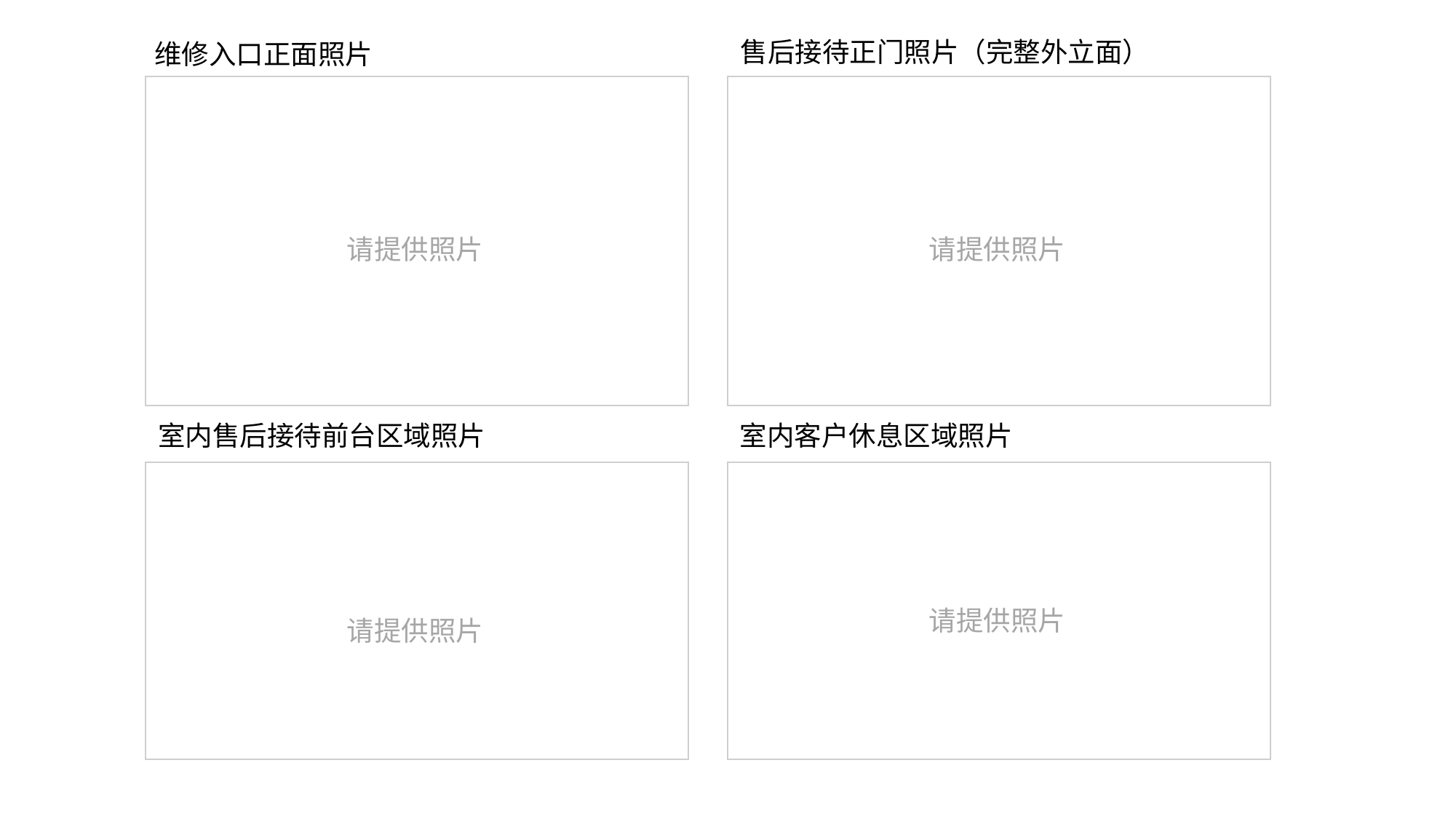

售后接待正门照片（完整外立面）
维修入口正面照片

请提供照片

请提供照片
室内售后接待前台区域照片
室内客户休息区域照片

请提供照片

请提供照片